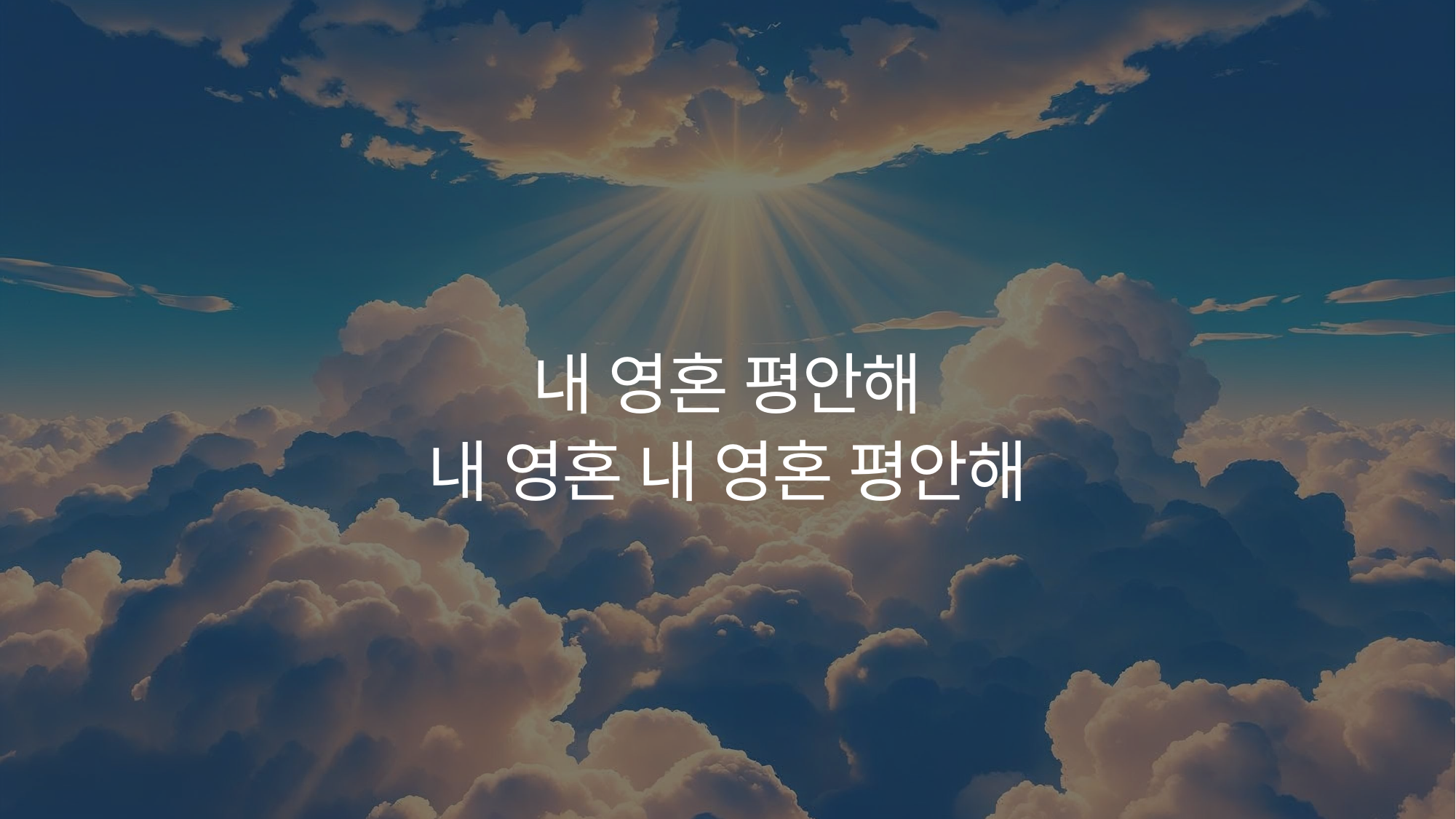

내 영혼 평안해
내 영혼 내 영혼 평안해